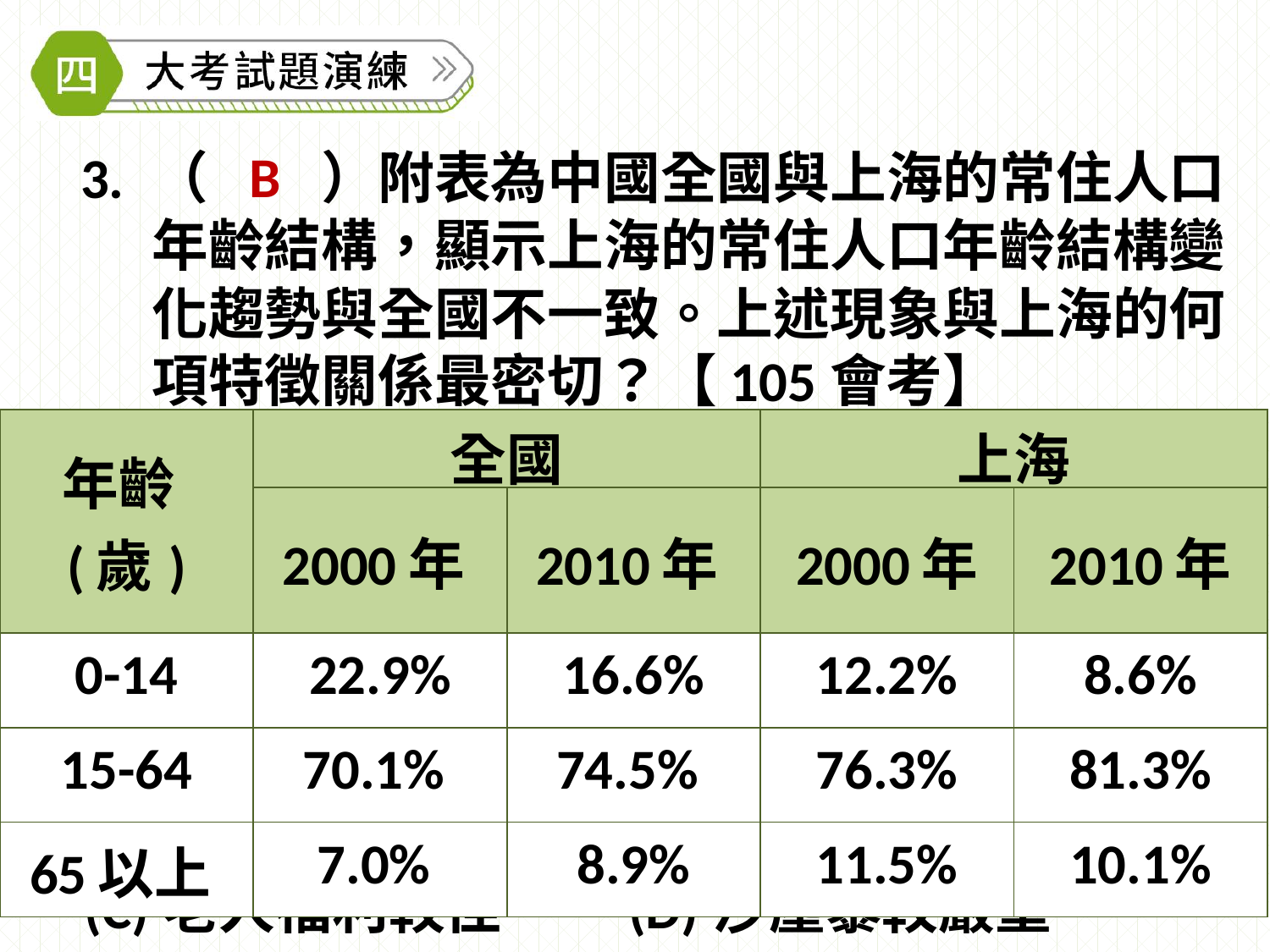

B
3.	（　　）附表為中國全國與上海的常住人口年齡結構，顯示上海的常住人口年齡結構變化趨勢與全國不一致。上述現象與上海的何項特徵關係最密切？【105會考】

(A)房產價格較高　　(B)就業機會較多
(C)老人福利較佳　　(D)沙塵暴較嚴重。
| 年齡(歲) | 全國 |  | 上海 |  |
| --- | --- | --- | --- | --- |
|  | 2000年 | 2010年 | 2000年 | 2010年 |
| 0-14 | 22.9% | 16.6% | 12.2% | 8.6% |
| 15-64 | 70.1% | 74.5% | 76.3% | 81.3% |
| 65以上 | 7.0% | 8.9% | 11.5% | 10.1% |